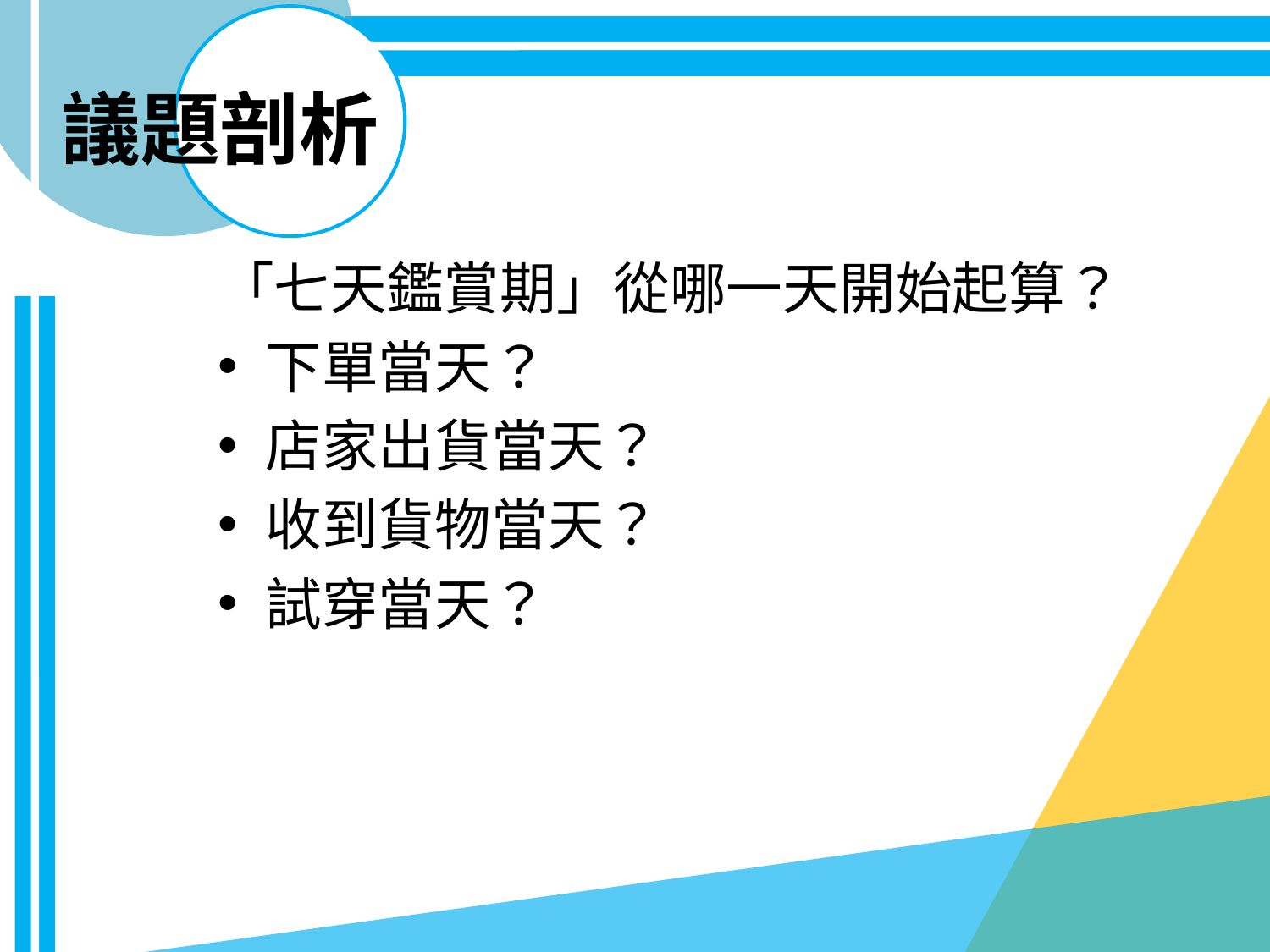

# 議題剖析
「七天鑑賞期」從哪一天開始起算？
下單當天？
店家出貨當天？
收到貨物當天？
試穿當天？